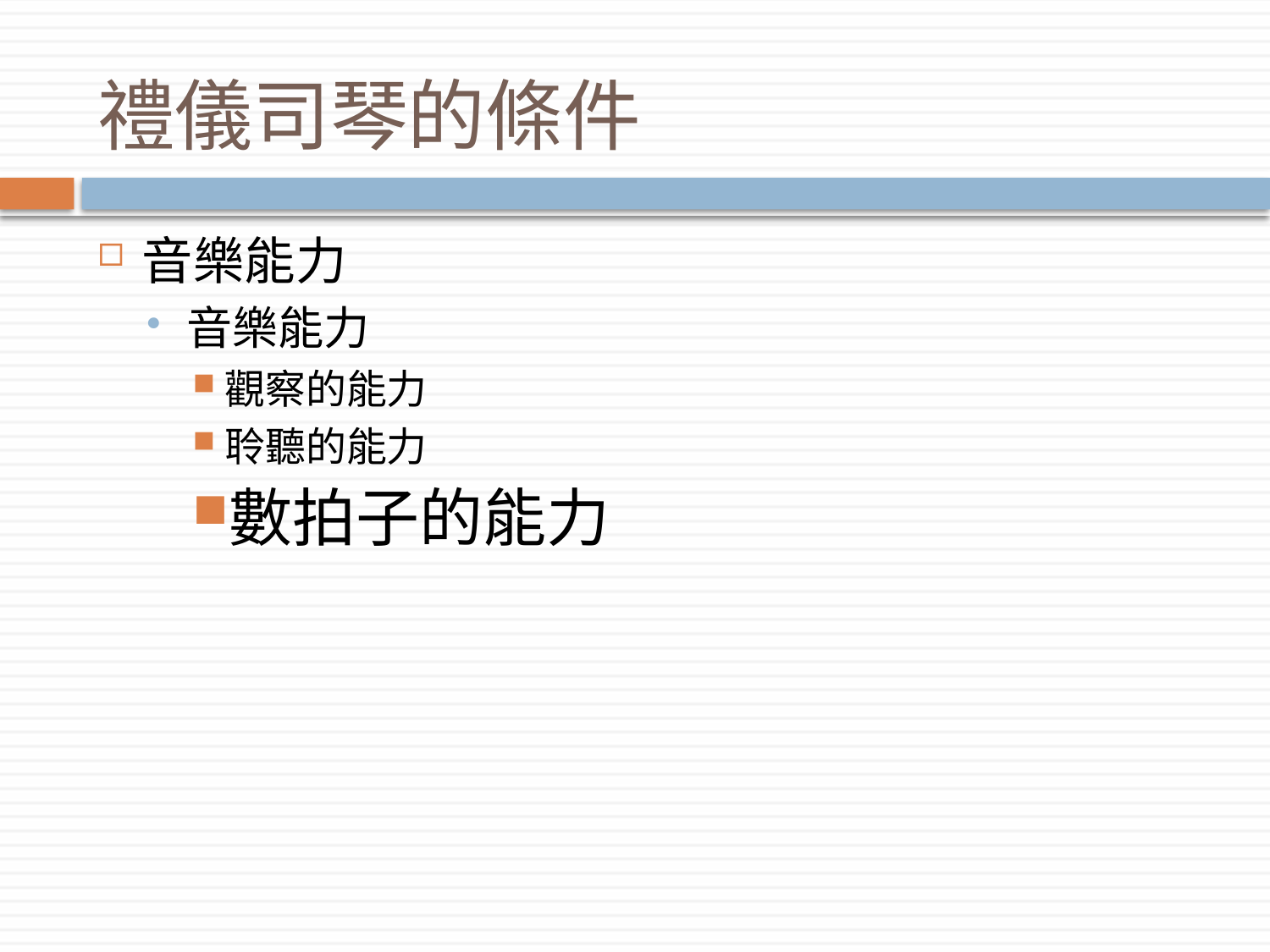

# 禮儀司琴的條件
音樂能力
音樂能力
觀察的能力
聆聽的能力
數拍子的能力